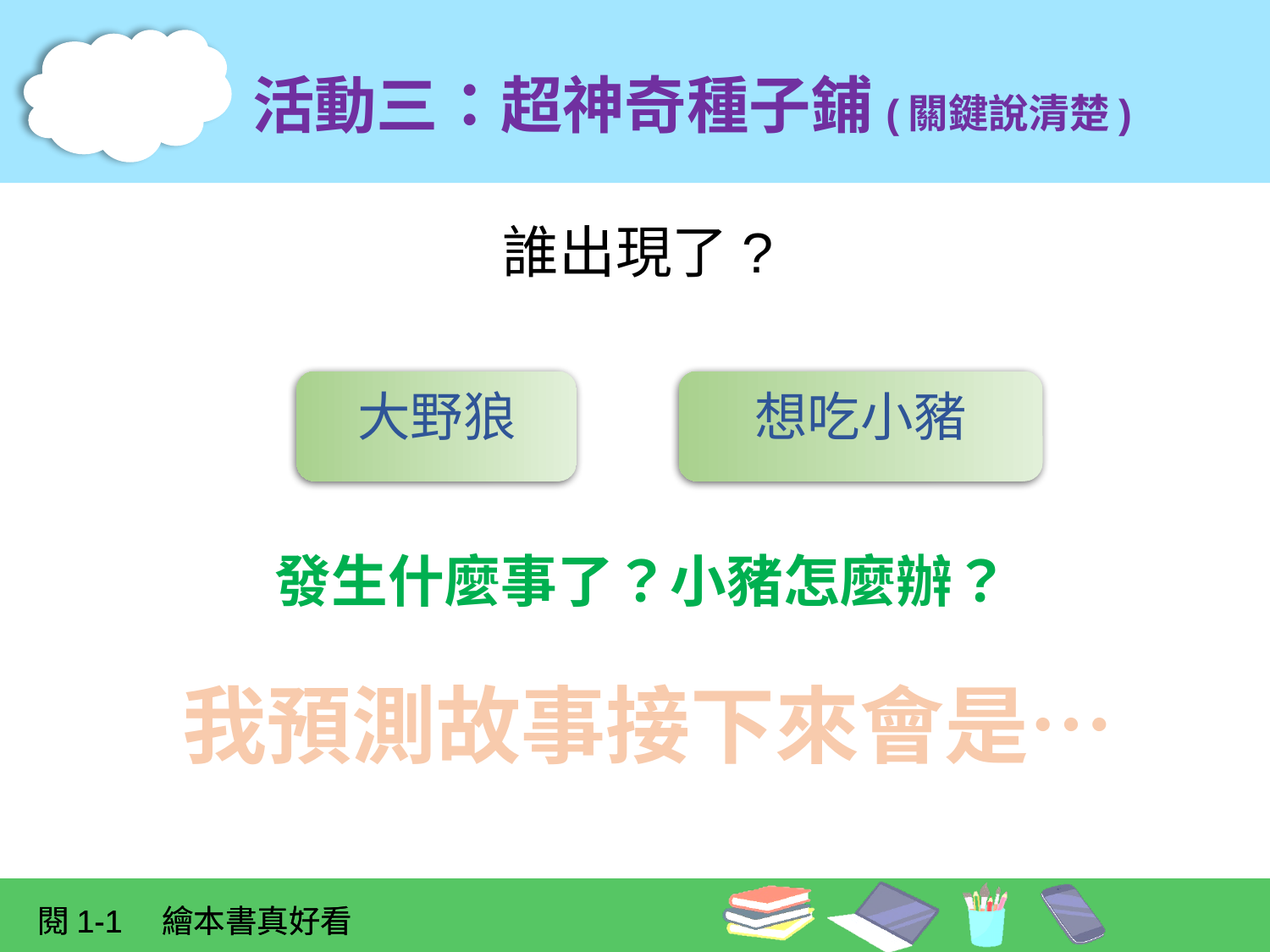

活動三：超神奇種子鋪(關鍵說清楚)
誰出現了?
想吃小豬
大野狼
發生什麼事了？小豬怎麼辦？
我預測故事接下來會是…